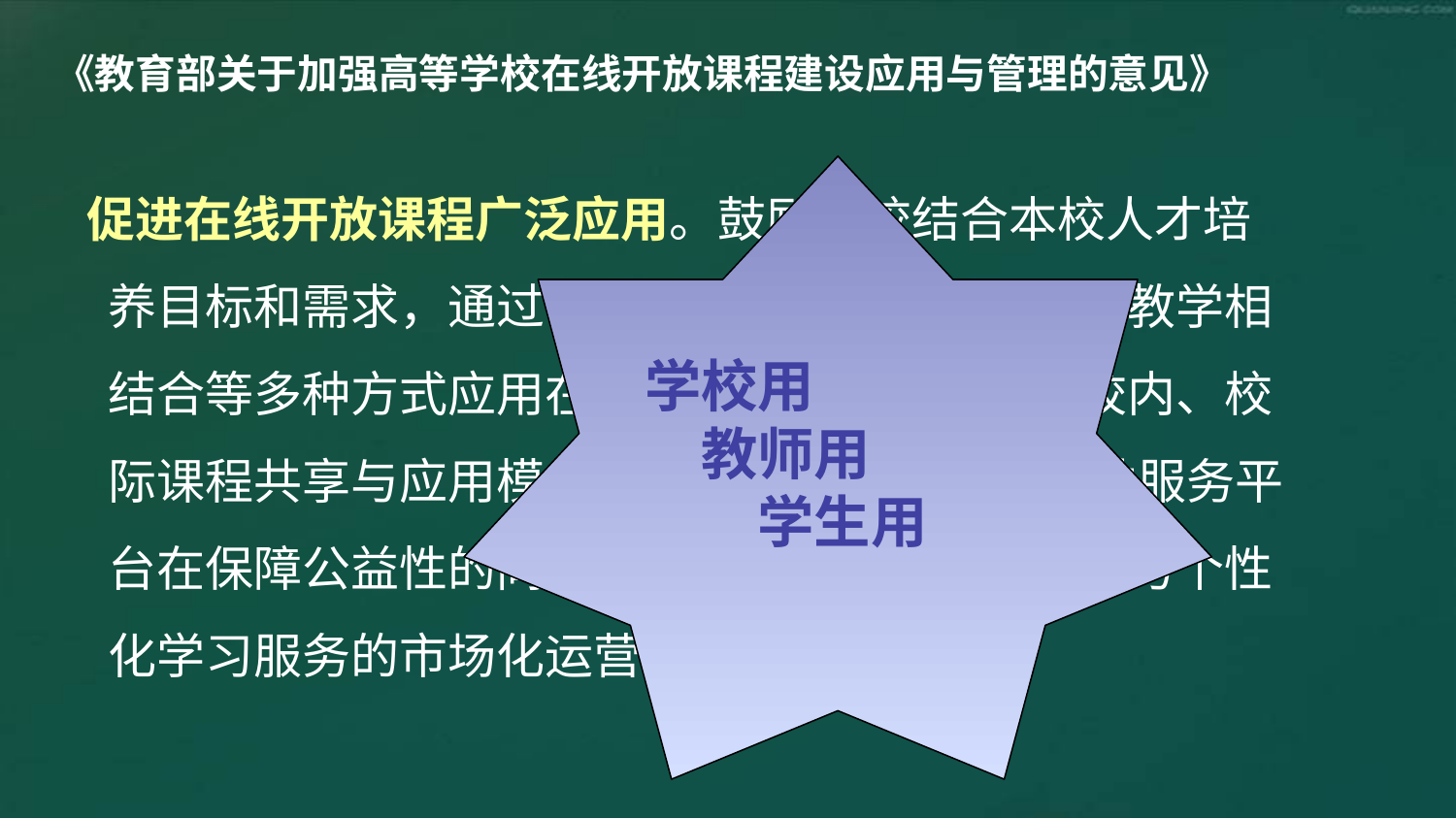

# 《教育部关于加强高等学校在线开放课程建设应用与管理的意见》
  促进在线开放课程广泛应用。鼓励高校结合本校人才培养目标和需求，通过在线学习、在线学习与课堂教学相结合等多种方式应用在线开放课程，不断创新校内、校际课程共享与应用模式 。鼓励在线开放课程公共服务平台在保障公益性的同时，积极探索课程拓展资源与个性化学习服务的市场化运营方式 。
学校用
　教师用
　　学生用